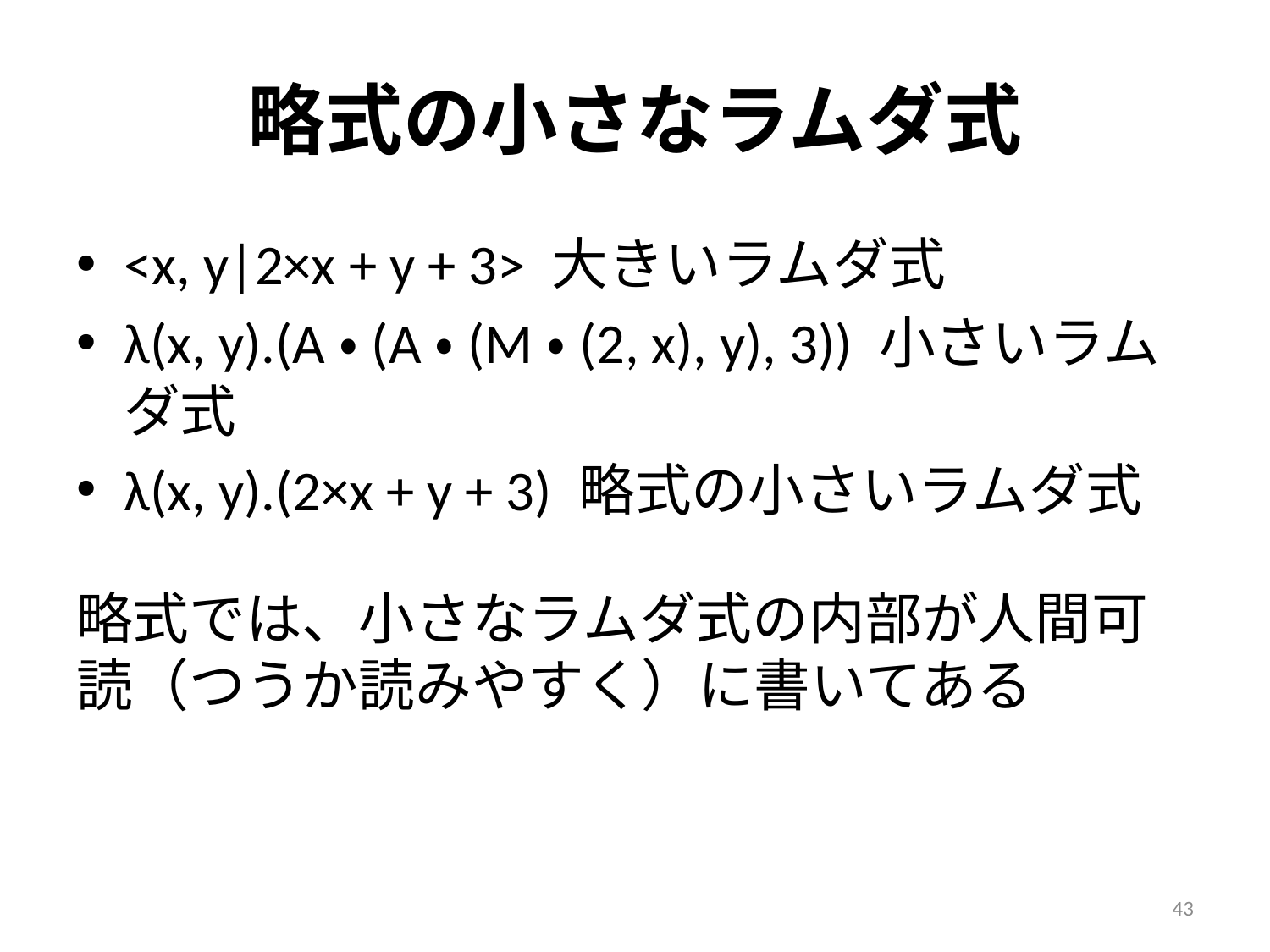

# 略式の小さなラムダ式
<x, y|2×x + y + 3> 大きいラムダ式
λ(x, y).(A・(A・(M・(2, x), y), 3)) 小さいラムダ式
λ(x, y).(2×x + y + 3) 略式の小さいラムダ式

略式では、小さなラムダ式の内部が人間可読（つうか読みやすく）に書いてある
43